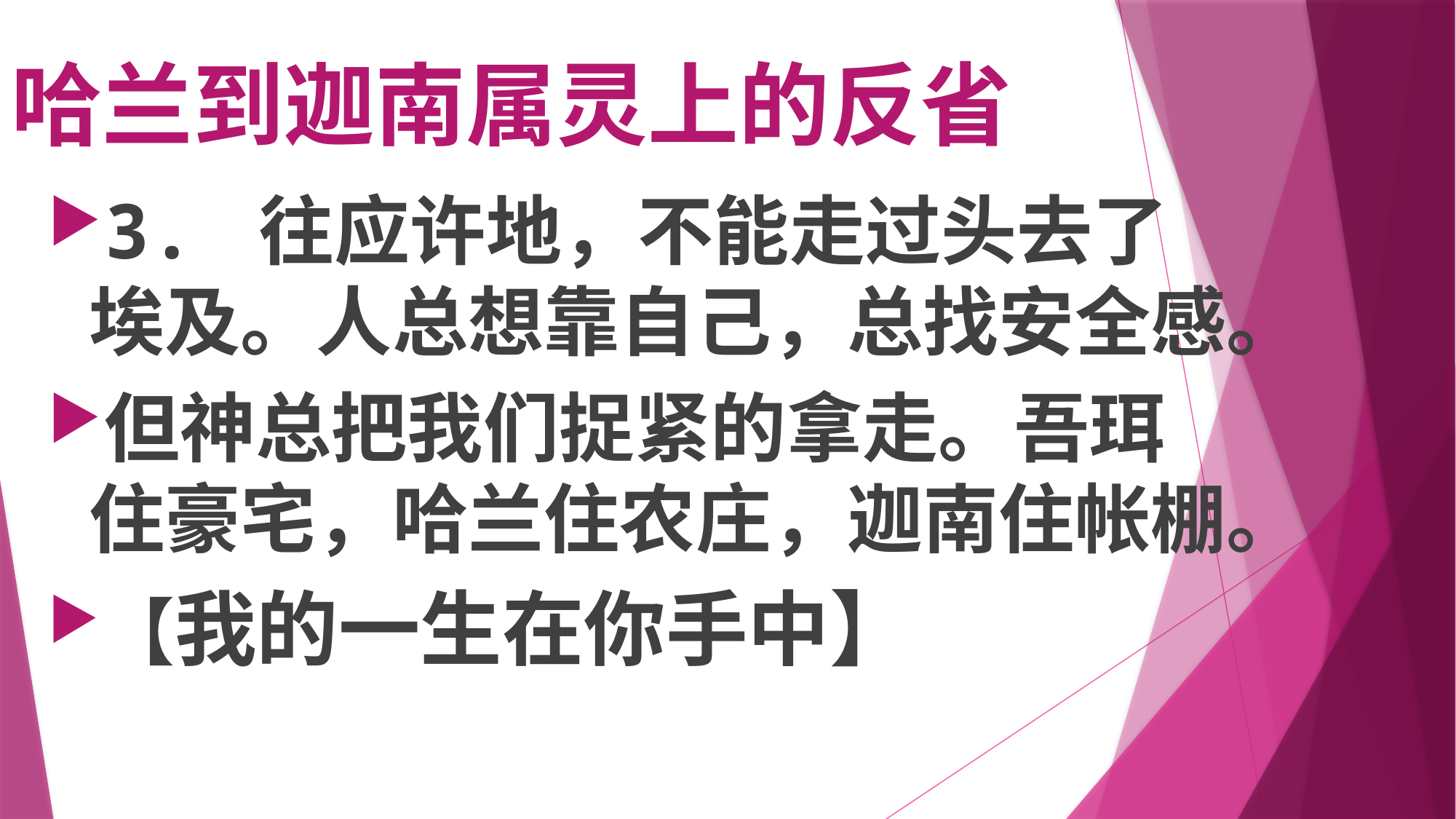

# 哈兰到迦南属灵上的反省
3. 往应许地，不能走过头去了埃及。人总想靠自己，总找安全感。
但神总把我们捉紧的拿走。吾珥住豪宅，哈兰住农庄，迦南住帐棚。
【我的一生在你手中】